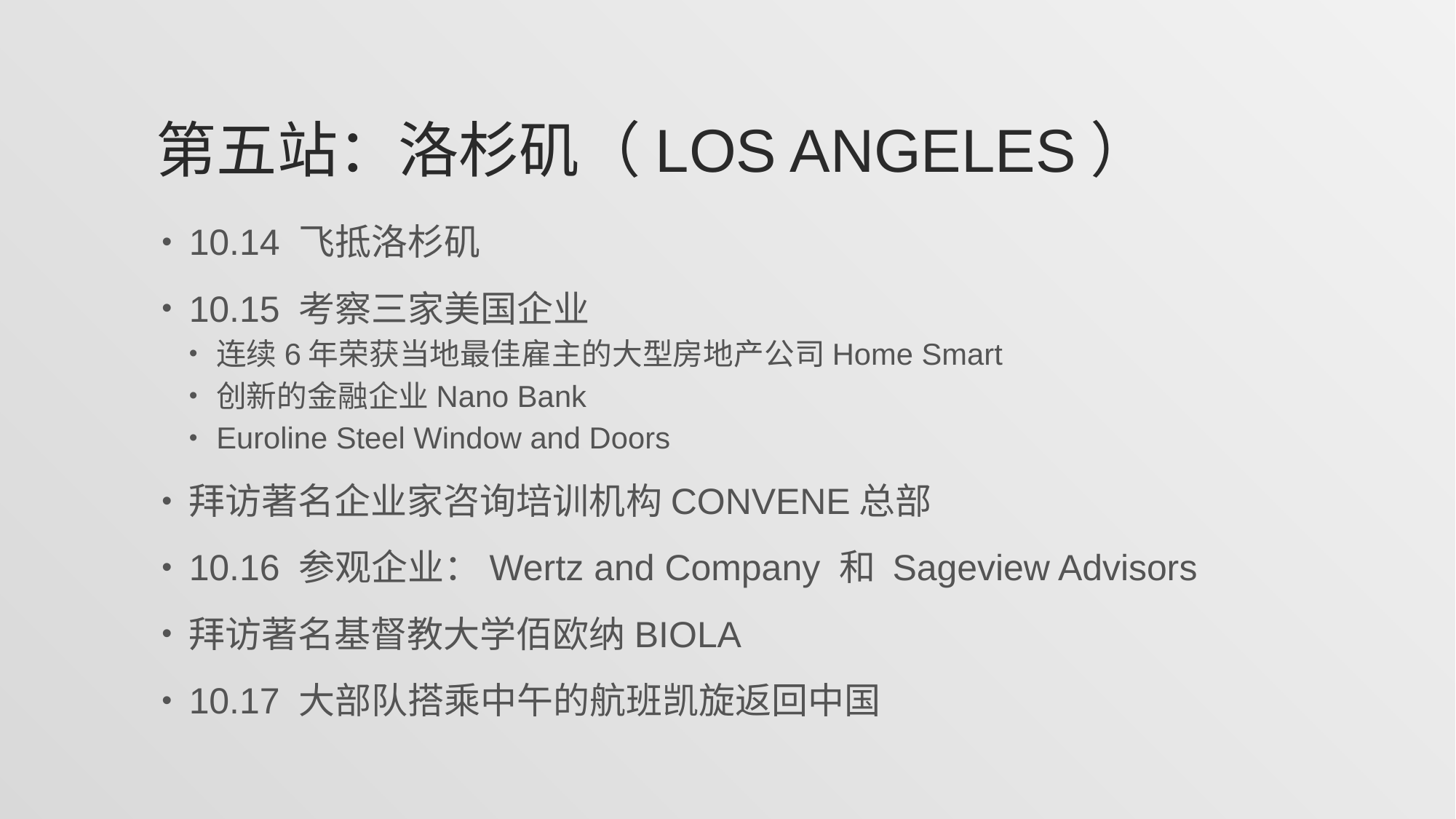

# 第五站：洛杉矶（Los Angeles）
10.14 飞抵洛杉矶
10.15 考察三家美国企业
连续6年荣获当地最佳雇主的大型房地产公司Home Smart
创新的金融企业Nano Bank
Euroline Steel Window and Doors
拜访著名企业家咨询培训机构CONVENE总部
10.16 参观企业：Wertz and Company 和 Sageview Advisors
拜访著名基督教大学佰欧纳BIOLA
10.17 大部队搭乘中午的航班凯旋返回中国